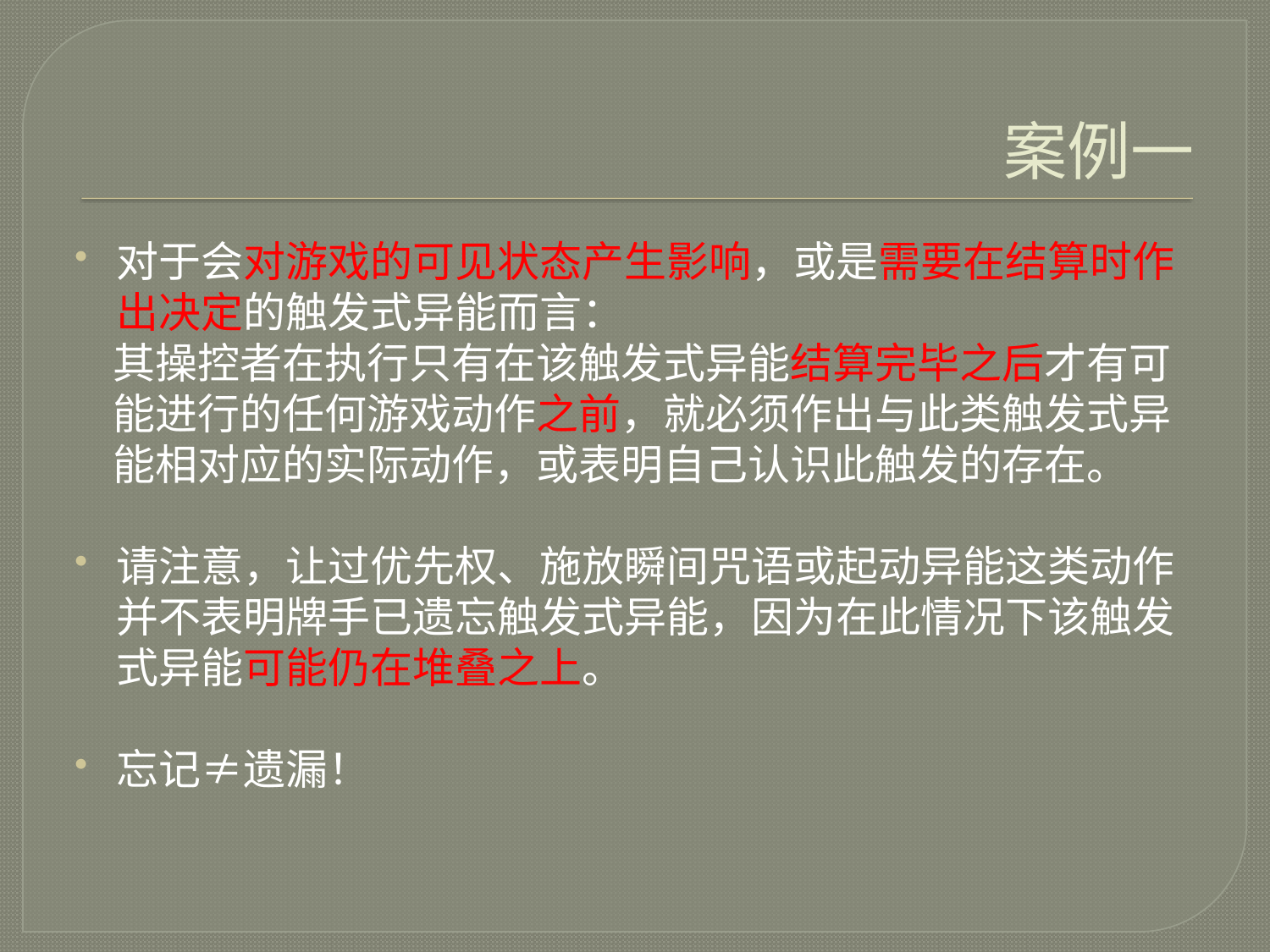

# 案例一
对于会对游戏的可见状态产生影响，或是需要在结算时作出决定的触发式异能而言：
其操控者在执行只有在该触发式异能结算完毕之后才有可能进行的任何游戏动作之前，就必须作出与此类触发式异能相对应的实际动作，或表明自己认识此触发的存在。

请注意，让过优先权、施放瞬间咒语或起动异能这类动作并不表明牌手已遗忘触发式异能，因为在此情况下该触发式异能可能仍在堆叠之上。

忘记≠遗漏！